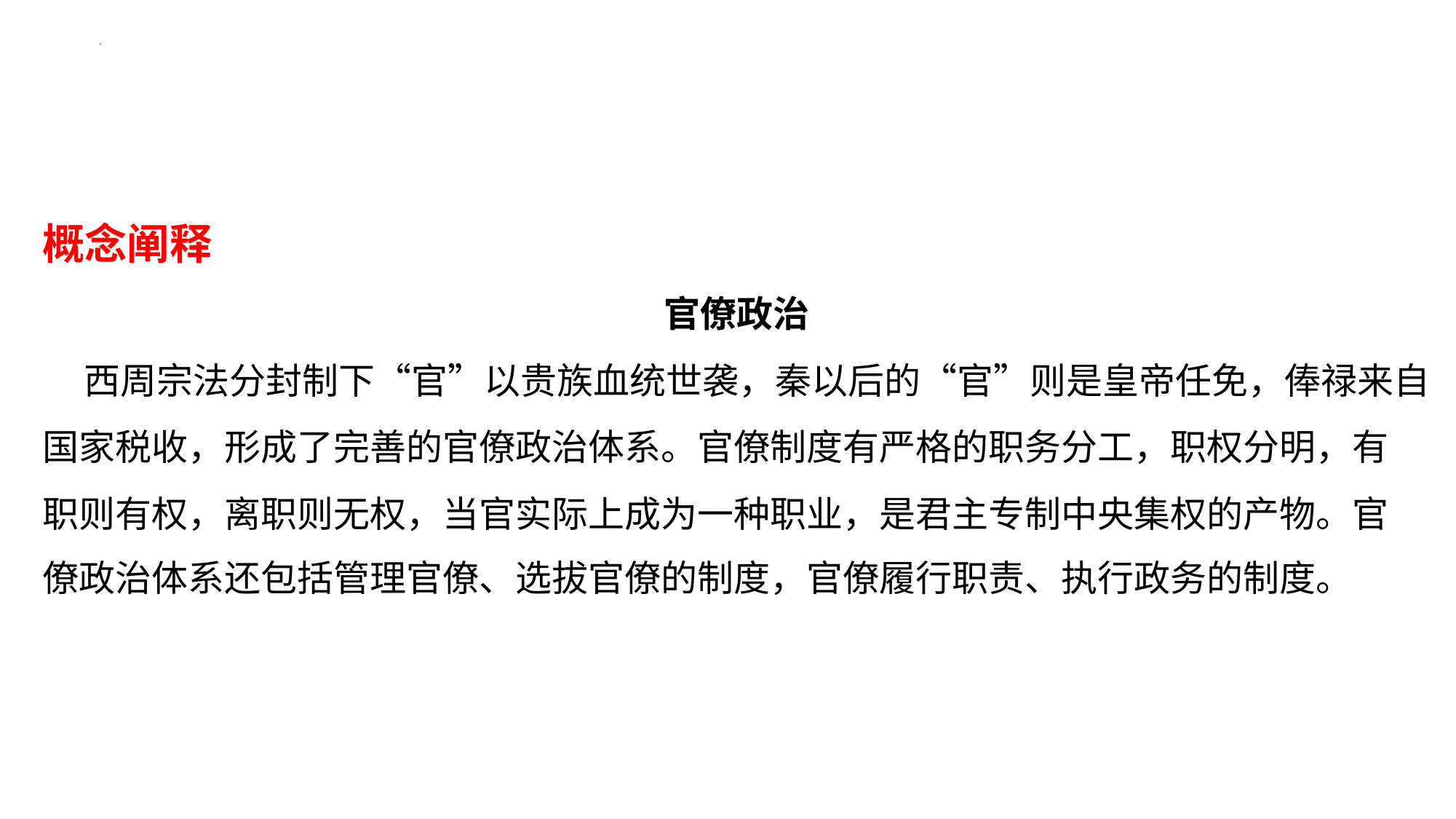

概念阐释
官僚政治
    西周宗法分封制下“官”以贵族血统世袭，秦以后的“官”则是皇帝任免，俸禄来自
国家税收，形成了完善的官僚政治体系。官僚制度有严格的职务分工，职权分明，有
职则有权，离职则无权，当官实际上成为一种职业，是君主专制中央集权的产物。官
僚政治体系还包括管理官僚、选拔官僚的制度，官僚履行职责、执行政务的制度。